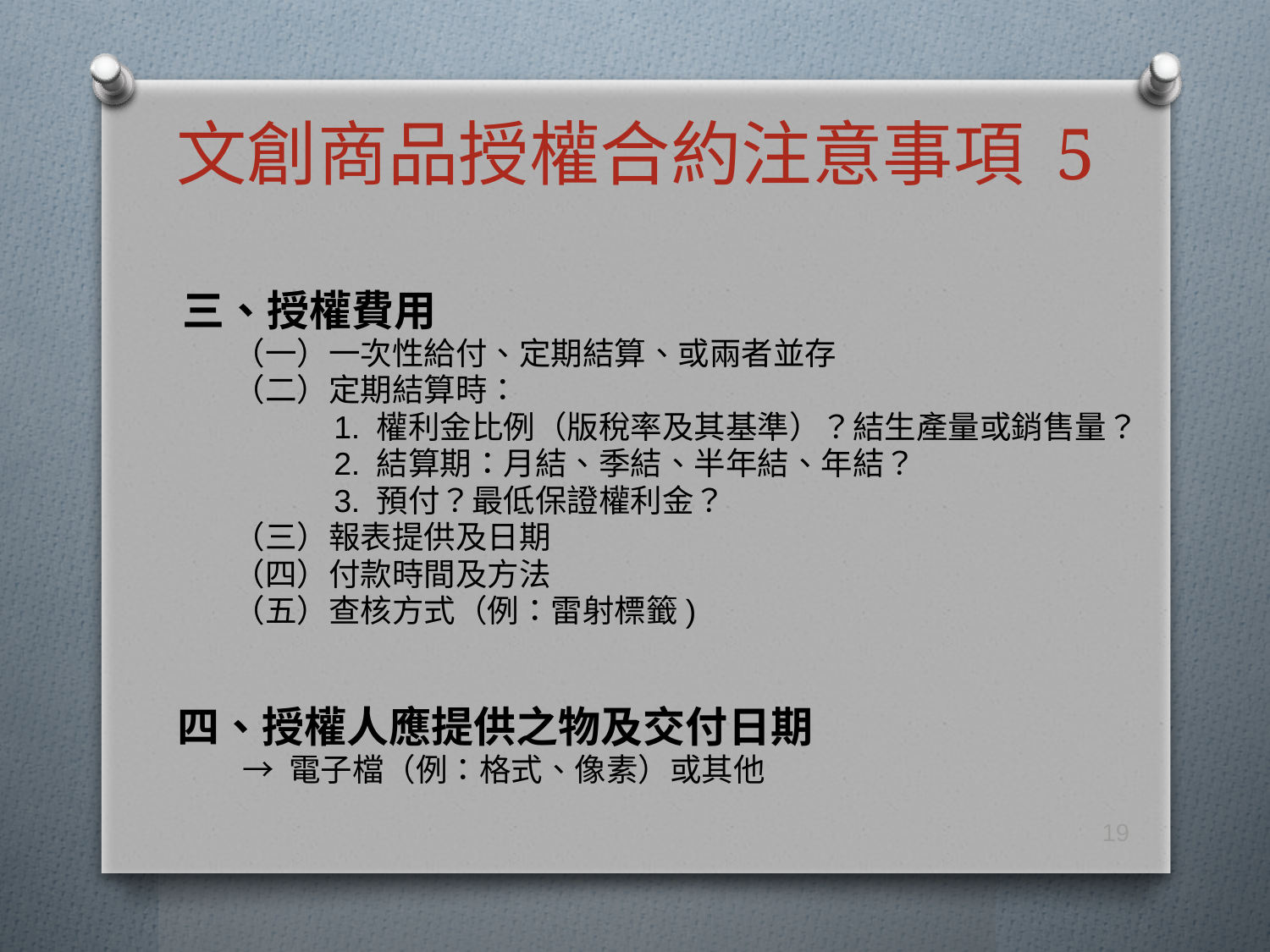

# 文創商品授權合約注意事項 5

三、授權費用
      （一）一次性給付、定期結算、或兩者並存
      （二）定期結算時：
                 1. 權利金比例（版稅率及其基準）？結生產量或銷售量？
                 2. 結算期：月結、季結、半年結、年結？
                 3. 預付？最低保證權利金？
      （三）報表提供及日期
      （四）付款時間及方法
      （五）查核方式（例：雷射標籤)

四、授權人應提供之物及交付日期
         → 電子檔（例：格式、像素）或其他

19